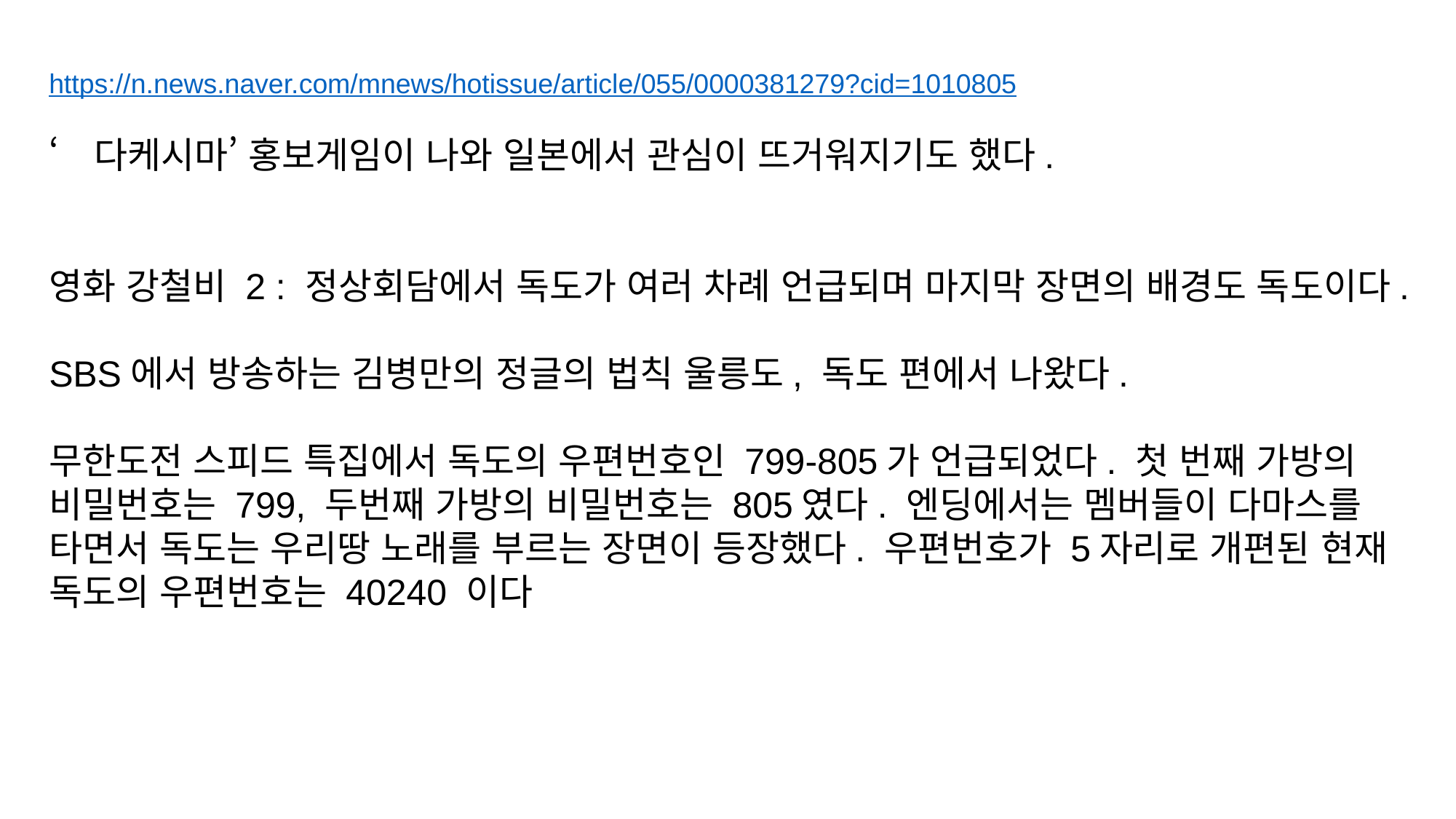

https://n.news.naver.com/mnews/hotissue/article/055/0000381279?cid=1010805

‘다케시마’ 홍보게임이 나와 일본에서 관심이 뜨거워지기도 했다.

영화 강철비 2 : 정상회담에서 독도가 여러 차례 언급되며 마지막 장면의 배경도 독도이다.

SBS에서 방송하는 김병만의 정글의 법칙 울릉도, 독도 편에서 나왔다.

무한도전 스피드 특집에서 독도의 우편번호인 799-805가 언급되었다. 첫 번째 가방의 비밀번호는 799, 두번째 가방의 비밀번호는 805였다. 엔딩에서는 멤버들이 다마스를 타면서 독도는 우리땅 노래를 부르는 장면이 등장했다. 우편번호가 5자리로 개편된 현재 독도의 우편번호는 40240 이다